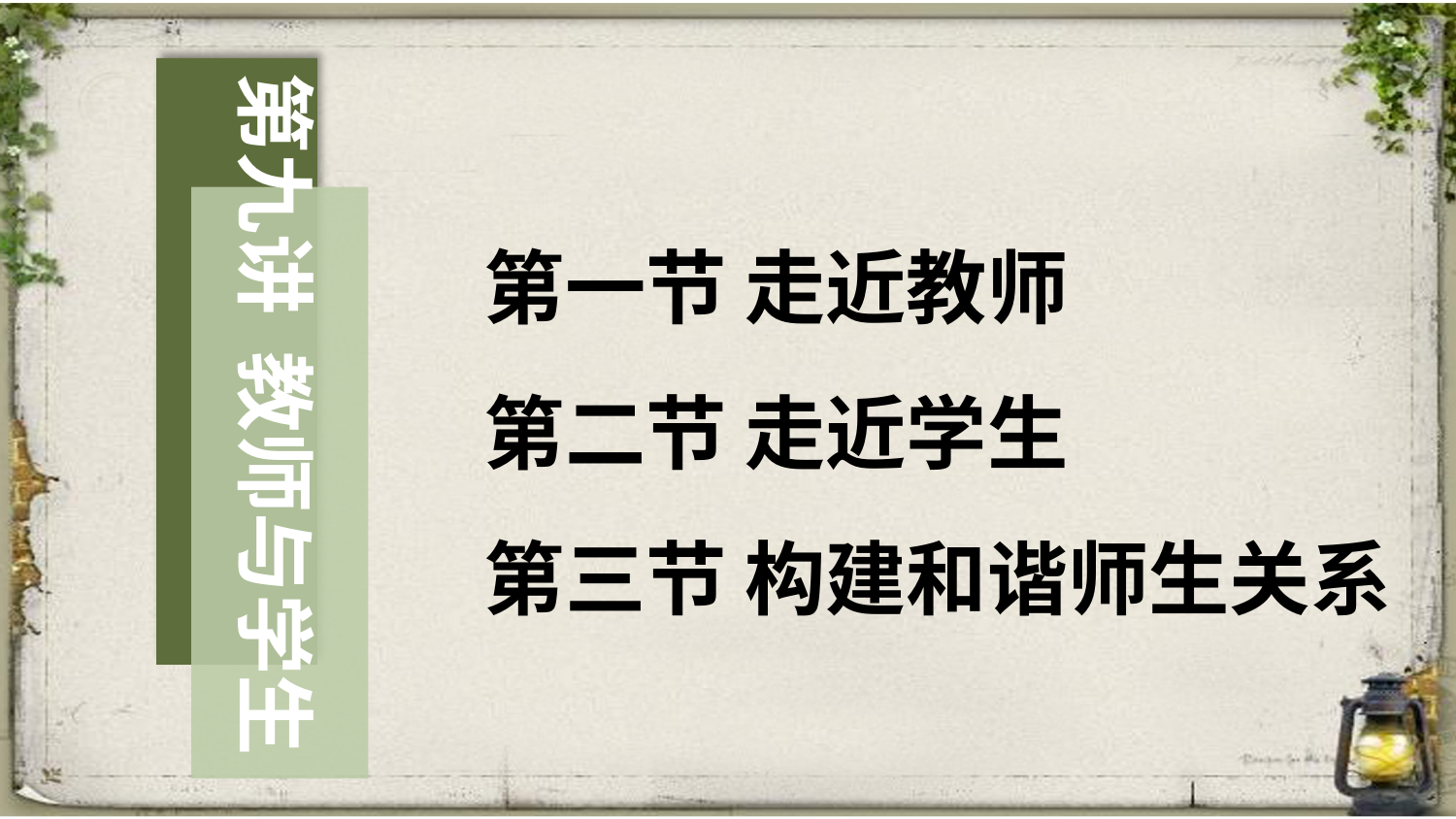

第九讲  教师与学生
第一节 走近教师
第二节 走近学生
第三节 构建和谐师生关系